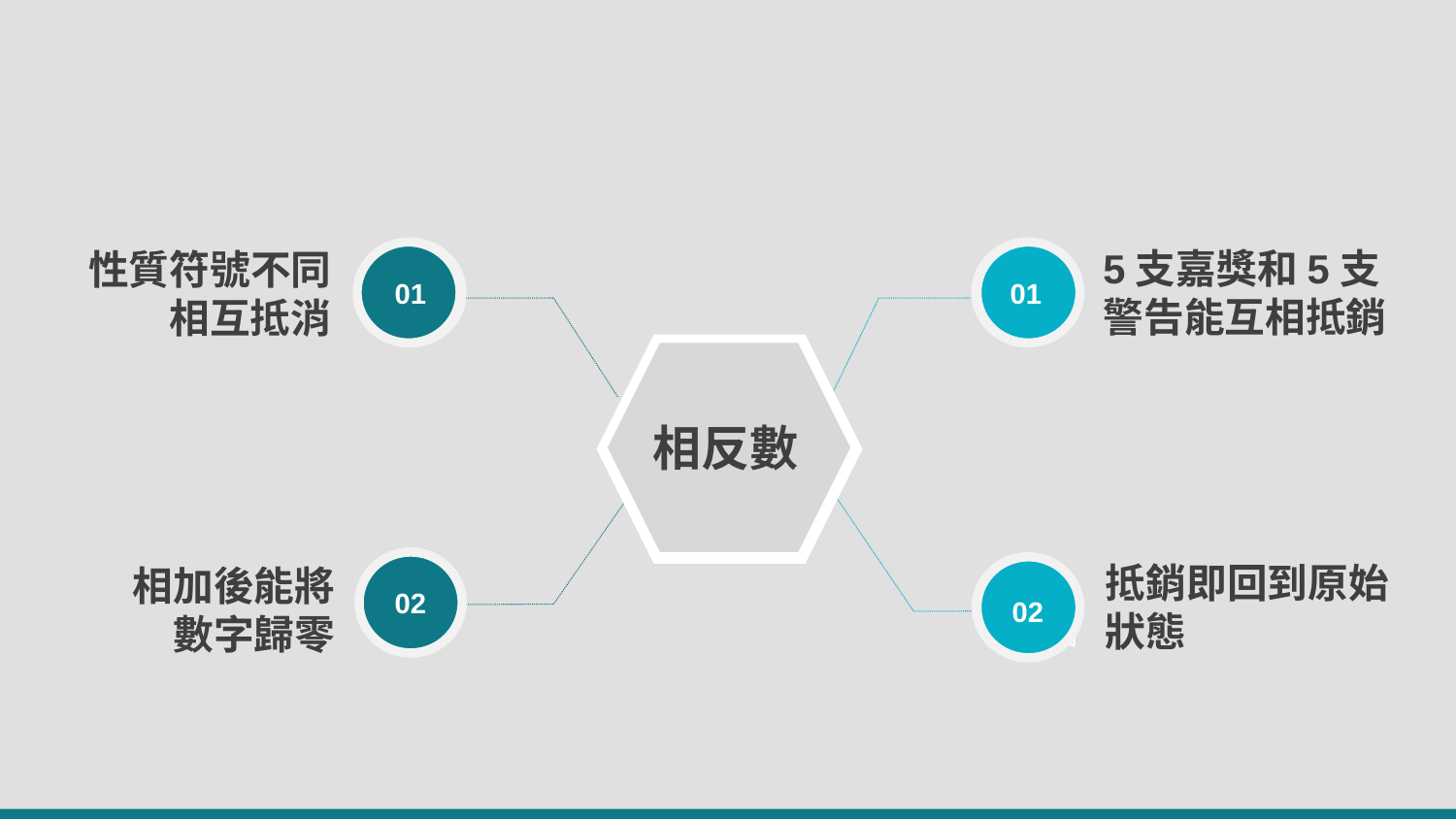

性質符號不同相互抵消

01

5支嘉獎和5支警告能互相抵銷

01

相反數
CSWADI

抵銷即回到原始狀態

02

相加後能將數字歸零

02